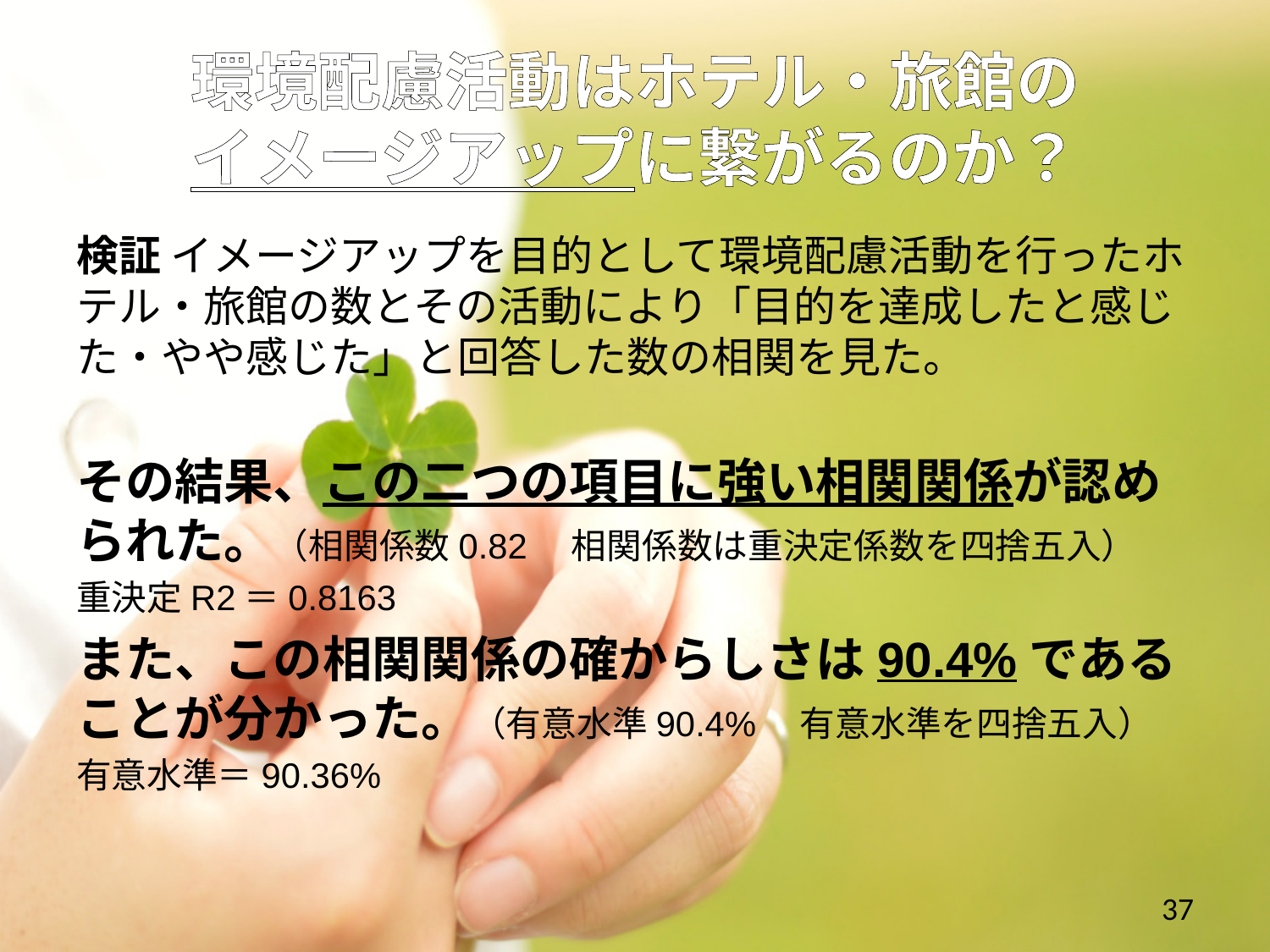

# 環境配慮活動はホテル・旅館の イメージアップに繋がるのか？
検証 イメージアップを目的として環境配慮活動を行ったホテル・旅館の数とその活動により「目的を達成したと感じた・やや感じた」と回答した数の相関を見た。

その結果、この二つの項目に強い相関関係が認められた。（相関係数0.82　相関係数は重決定係数を四捨五入）
重決定R2＝0.8163
また、この相関関係の確からしさは90.4%であることが分かった。（有意水準90.4%　有意水準を四捨五入）
有意水準＝90.36%

37